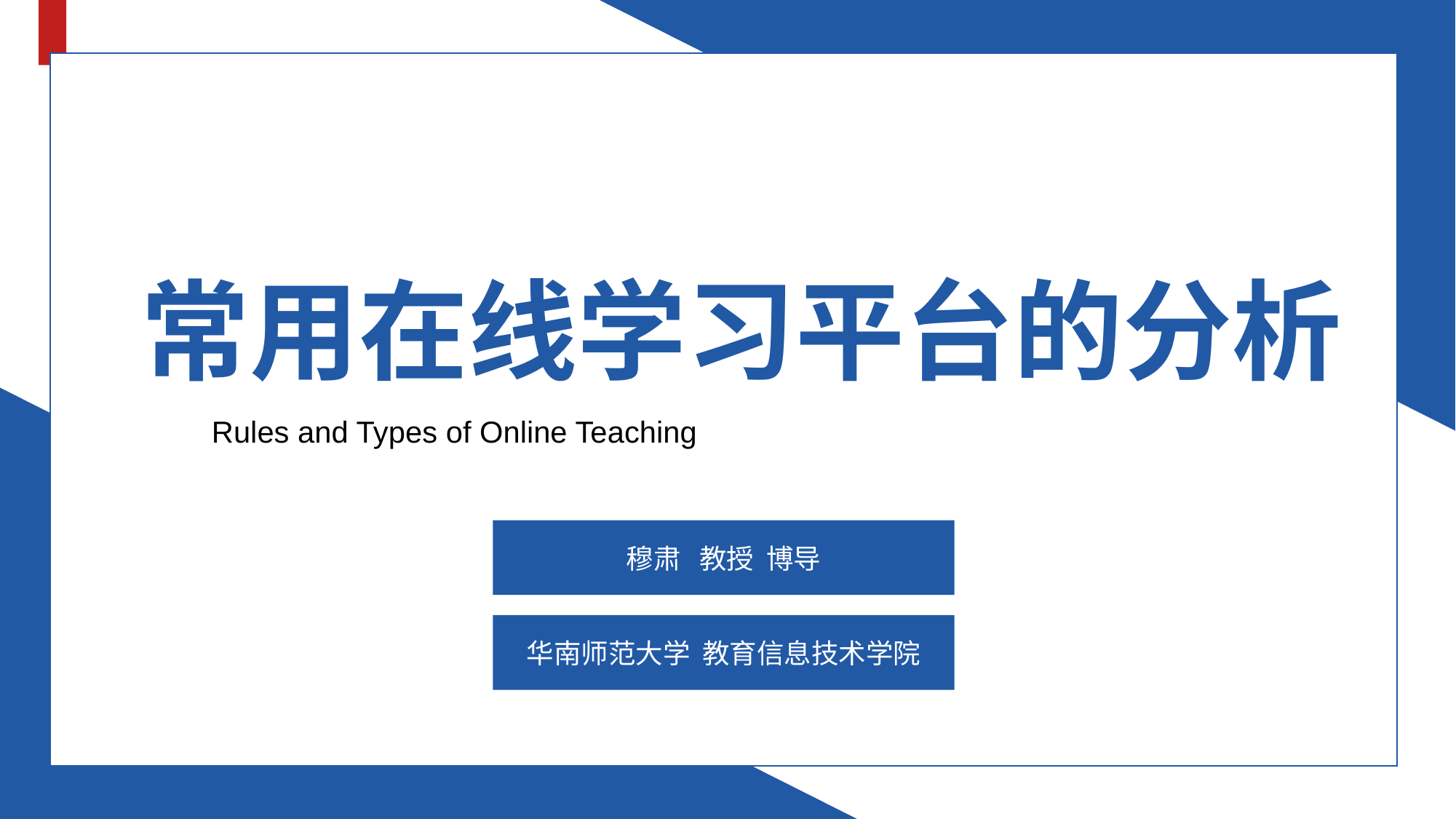

常用在线学习平台的分析

Rules and Types of Online Teaching
穆肃   教授  博导
华南师范大学  教育信息技术学院